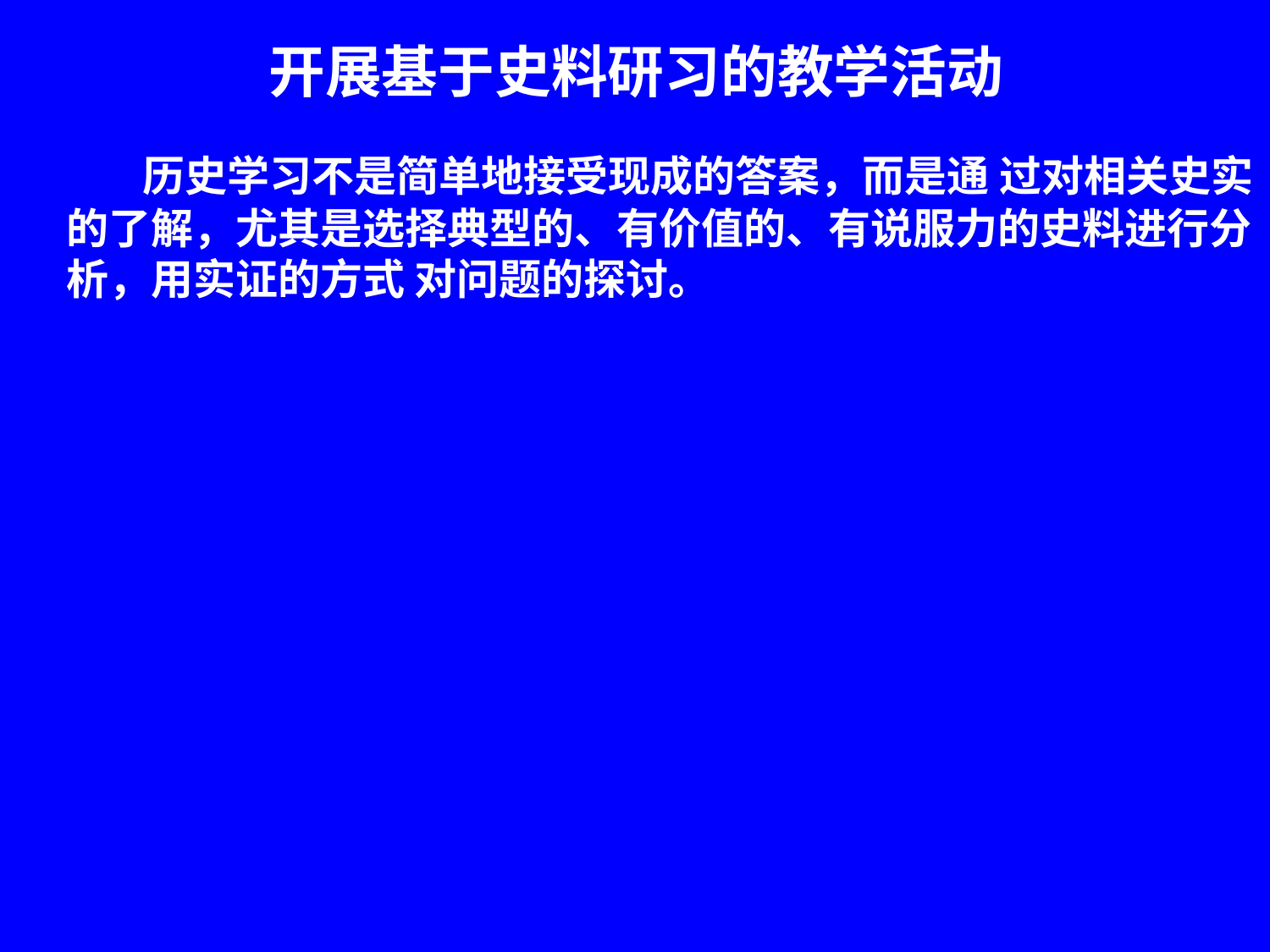

# 开展基于史料研习的教学活动
          历史学习不是简单地接受现成的答案，而是通 过对相关史实的了解，尤其是选择典型的、有价值的、有说服力的史料进行分析，用实证的方式 对问题的探讨。